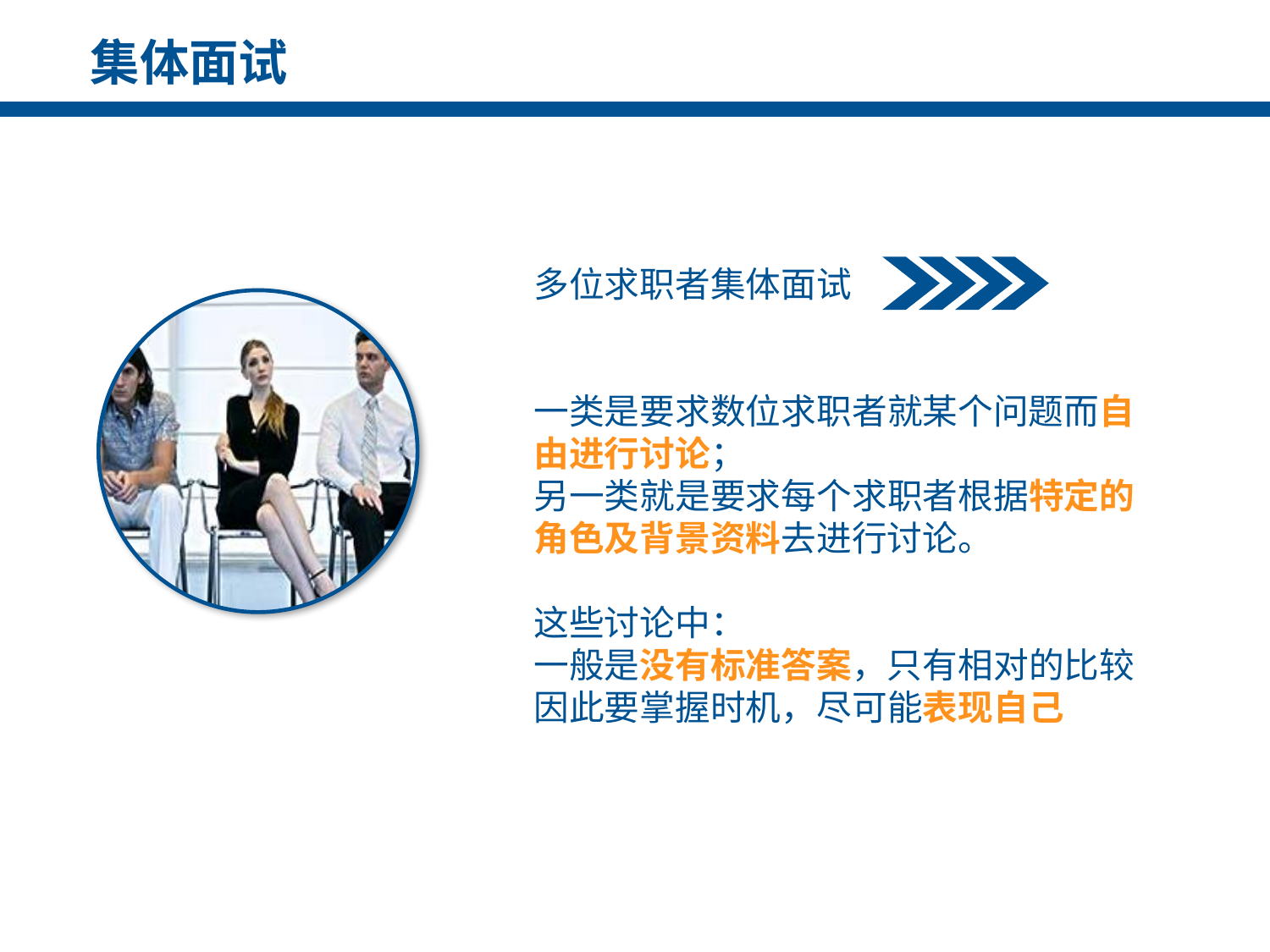

集体面试

多位求职者集体面试

一类是要求数位求职者就某个问题而自由进行讨论；
另一类就是要求每个求职者根据特定的角色及背景资料去进行讨论。

这些讨论中：
一般是没有标准答案，只有相对的比较
因此要掌握时机，尽可能表现自己